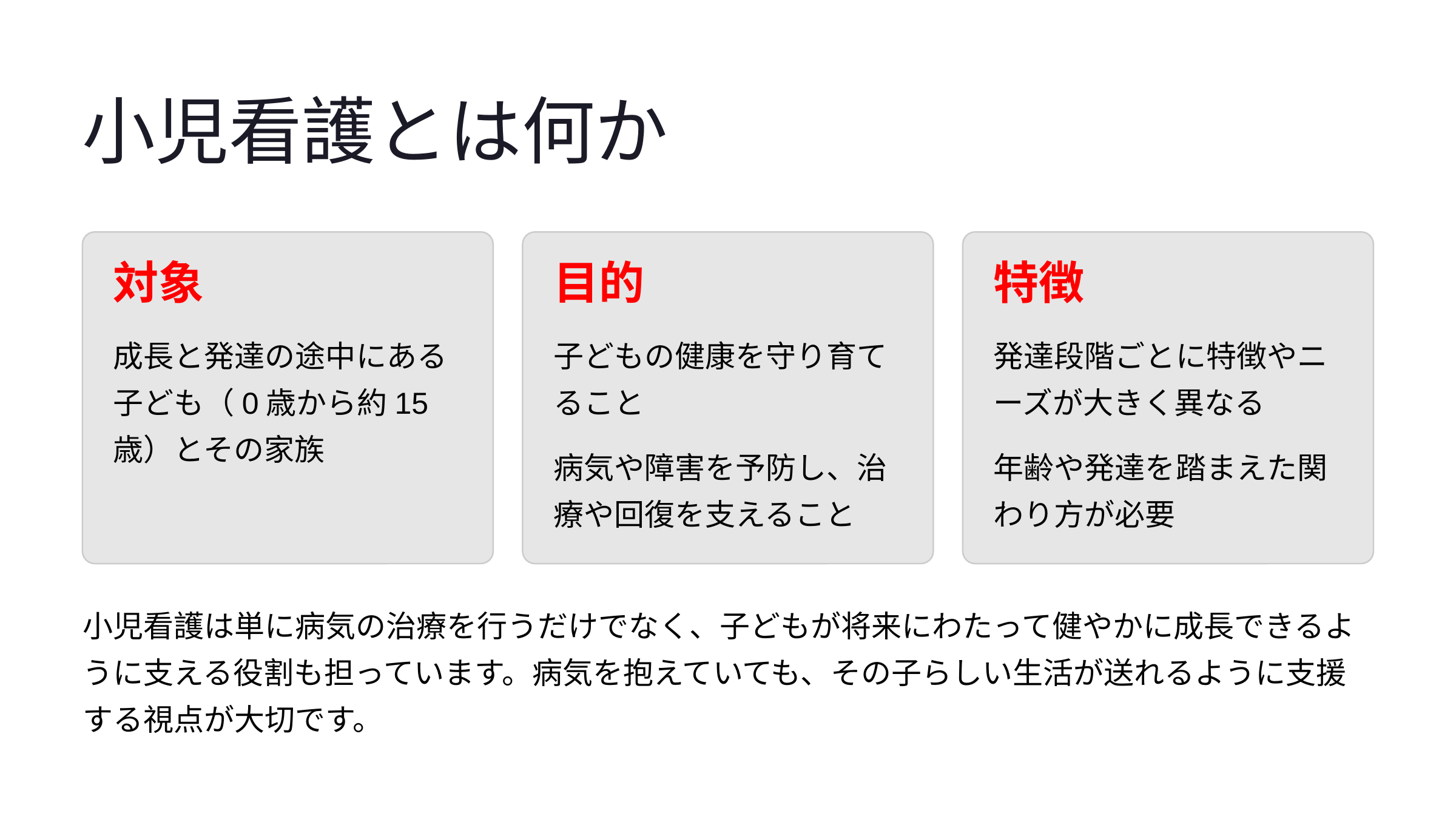

小児看護とは何か

対象
目的
特徴
成長と発達の途中にある子ども（0歳から約15歳）とその家族
子どもの健康を守り育てること
発達段階ごとに特徴やニーズが大きく異なる
病気や障害を予防し、治療や回復を支えること
年齢や発達を踏まえた関わり方が必要
小児看護は単に病気の治療を行うだけでなく、子どもが将来にわたって健やかに成長できるように支える役割も担っています。病気を抱えていても、その子らしい生活が送れるように支援する視点が大切です。